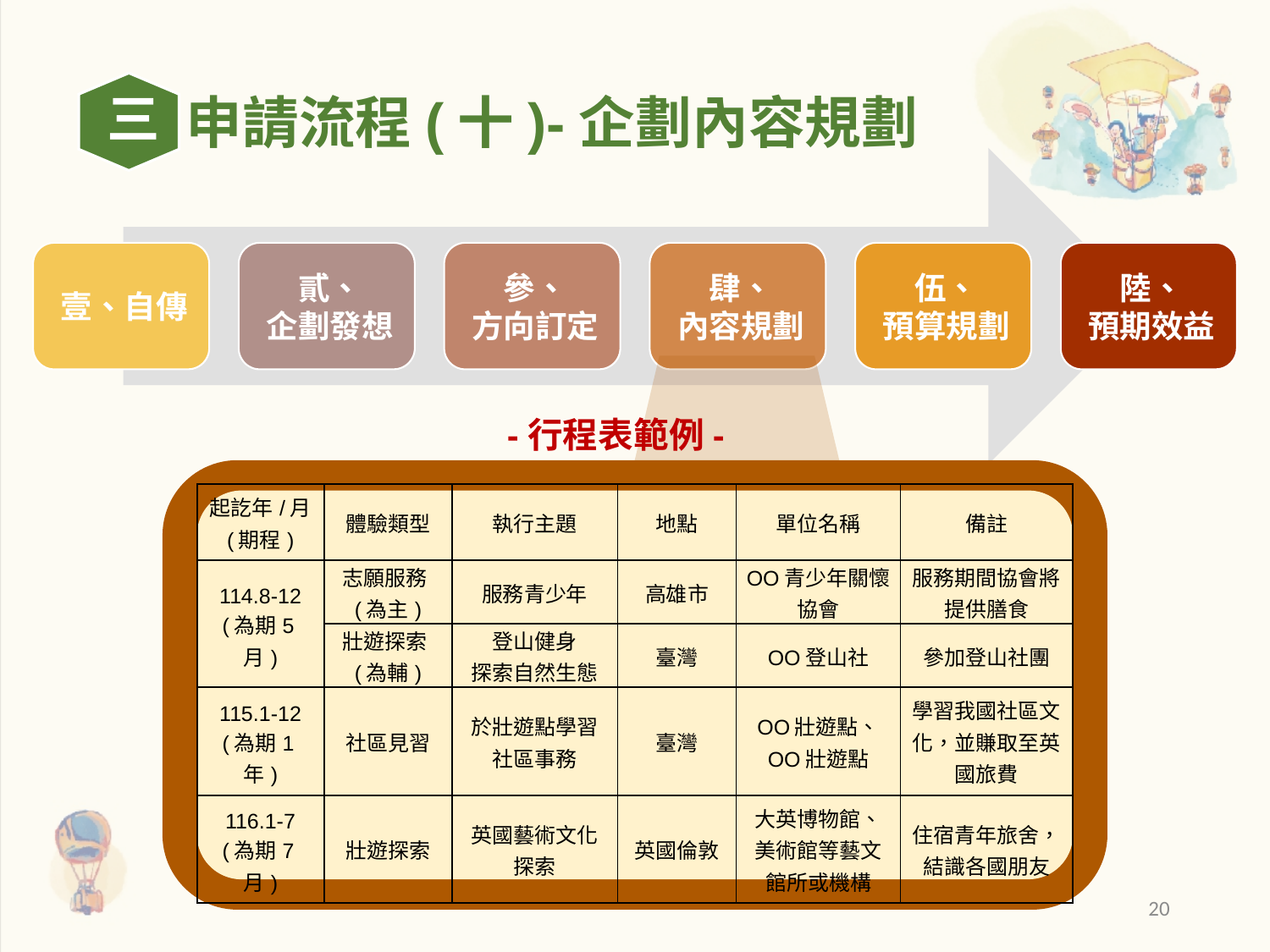

三
申請流程(十)-企劃內容規劃
壹、自傳
貳、
企劃發想
參、
方向訂定
肆、
內容規劃
伍、
預算規劃
陸、
預期效益

-行程表範例-

| 起訖年/月 (期程) | 體驗類型 | 執行主題 | 地點 | 單位名稱 | 備註 |
| --- | --- | --- | --- | --- | --- |
| 114.8-12 (為期5月) | 志願服務(為主) | 服務青少年 | 高雄市 | OO青少年關懷協會 | 服務期間協會將提供膳食 |
|  | 壯遊探索(為輔) | 登山健身 探索自然生態 | 臺灣 | OO登山社 | 參加登山社團 |
| 115.1-12 (為期1年) | 社區見習 | 於壯遊點學習社區事務 | 臺灣 | OO壯遊點、 OO壯遊點 | 學習我國社區文化，並賺取至英國旅費 |
| 116.1-7 (為期7月) | 壯遊探索 | 英國藝術文化探索 | 英國倫敦 | 大英博物館、美術館等藝文館所或機構 | 住宿青年旅舍，結識各國朋友 |

20